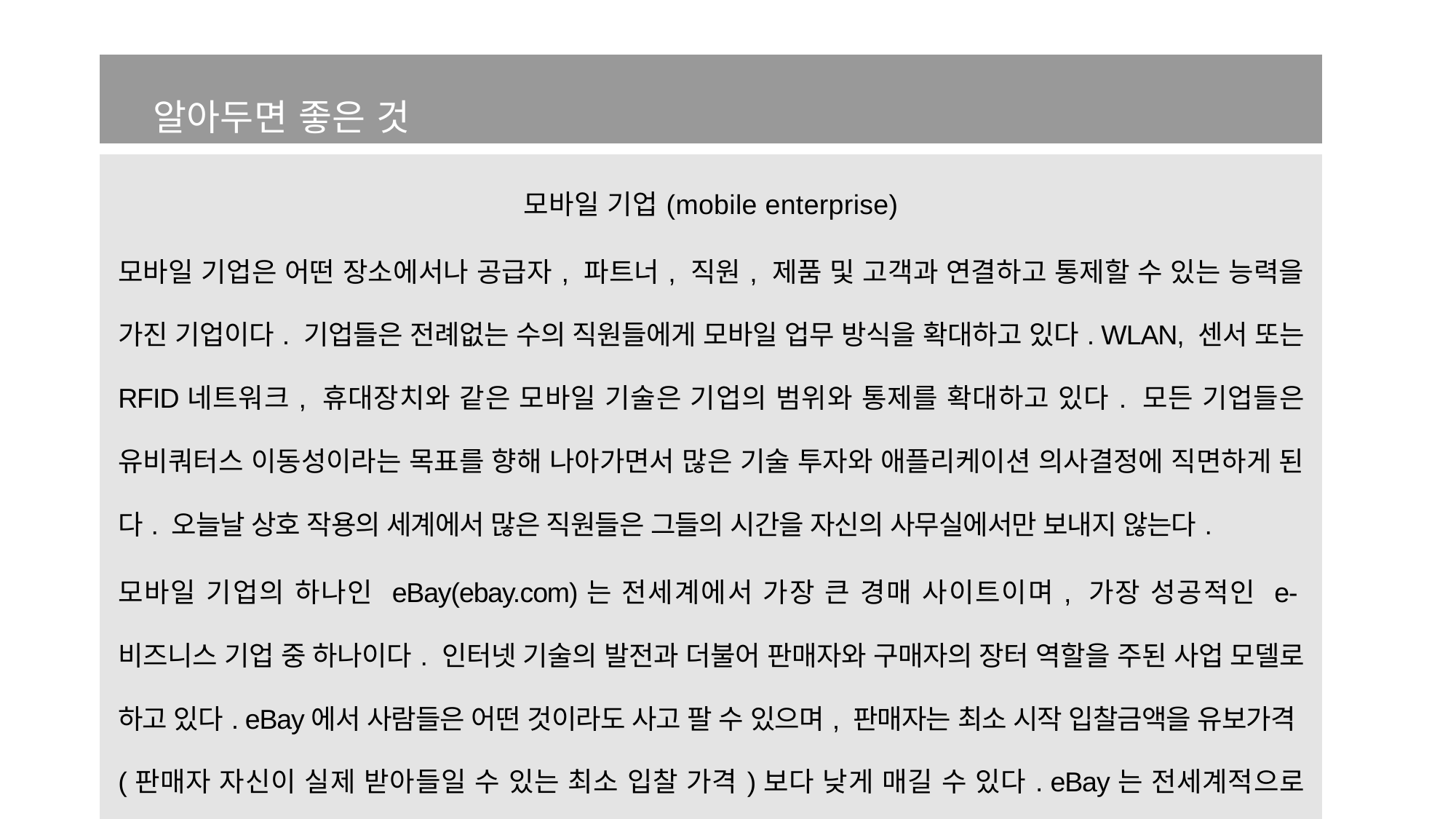

| 알아두면 좋은 것 |
| --- |
|  |
| 모바일 기업(mobile enterprise) 모바일 기업은 어떤 장소에서나 공급자, 파트너, 직원, 제품 및 고객과 연결하고 통제할 수 있는 능력을 가진 기업이다. 기업들은 전례없는 수의 직원들에게 모바일 업무 방식을 확대하고 있다. WLAN, 센서 또는 RFID네트워크, 휴대장치와 같은 모바일 기술은 기업의 범위와 통제를 확대하고 있다. 모든 기업들은 유비쿼터스 이동성이라는 목표를 향해 나아가면서 많은 기술 투자와 애플리케이션 의사결정에 직면하게 된다. 오늘날 상호 작용의 세계에서 많은 직원들은 그들의 시간을 자신의 사무실에서만 보내지 않는다. 모바일 기업의 하나인 eBay(ebay.com)는 전세계에서 가장 큰 경매 사이트이며, 가장 성공적인 e-비즈니스 기업 중 하나이다. 인터넷 기술의 발전과 더불어 판매자와 구매자의 장터 역할을 주된 사업 모델로 하고 있다. eBay에서 사람들은 어떤 것이라도 사고 팔 수 있으며, 판매자는 최소 시작 입찰금액을 유보가격(판매자 자신이 실제 받아들일 수 있는 최소 입찰 가격)보다 낮게 매길 수 있다. eBay는 전세계적으로 사업을 진행하고 있으며 국제 거래도 허용하고 있다. |